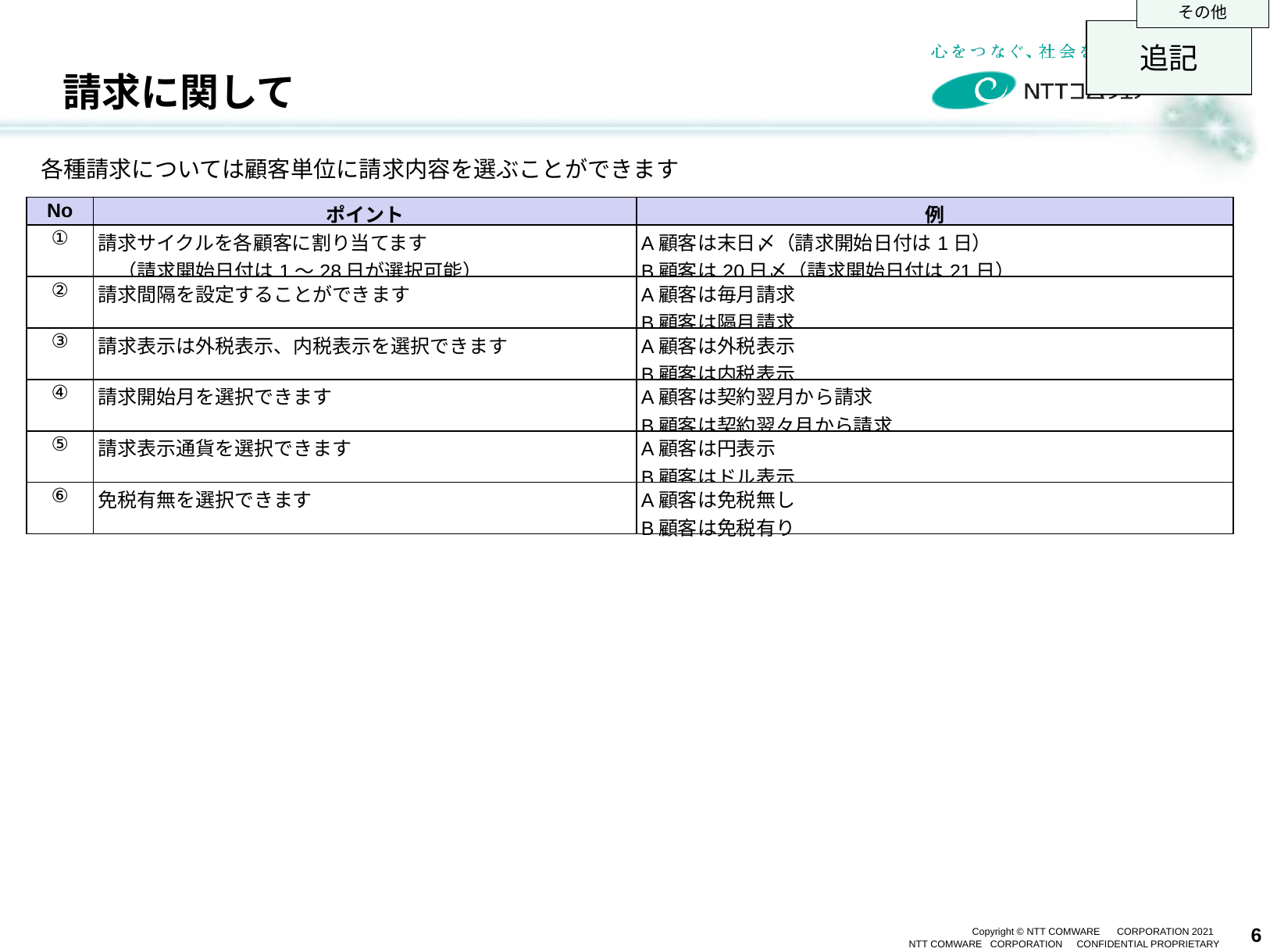

その他
# 請求に関して
追記
各種請求については顧客単位に請求内容を選ぶことができます
| No | ポイント | 例 |
| --- | --- | --- |
| ① | 請求サイクルを各顧客に割り当てます 　（請求開始日付は1～28日が選択可能） | A顧客は末日〆（請求開始日付は1日） B顧客は20日〆（請求開始日付は21日） |
| ② | 請求間隔を設定することができます | A顧客は毎月請求 B顧客は隔月請求 |
| ③ | 請求表示は外税表示、内税表示を選択できます | A顧客は外税表示 B顧客は内税表示 |
| ④ | 請求開始月を選択できます | A顧客は契約翌月から請求 B顧客は契約翌々月から請求 |
| ⑤ | 請求表示通貨を選択できます | A顧客は円表示 B顧客はドル表示 |
| ⑥ | 免税有無を選択できます | A顧客は免税無し B顧客は免税有り |